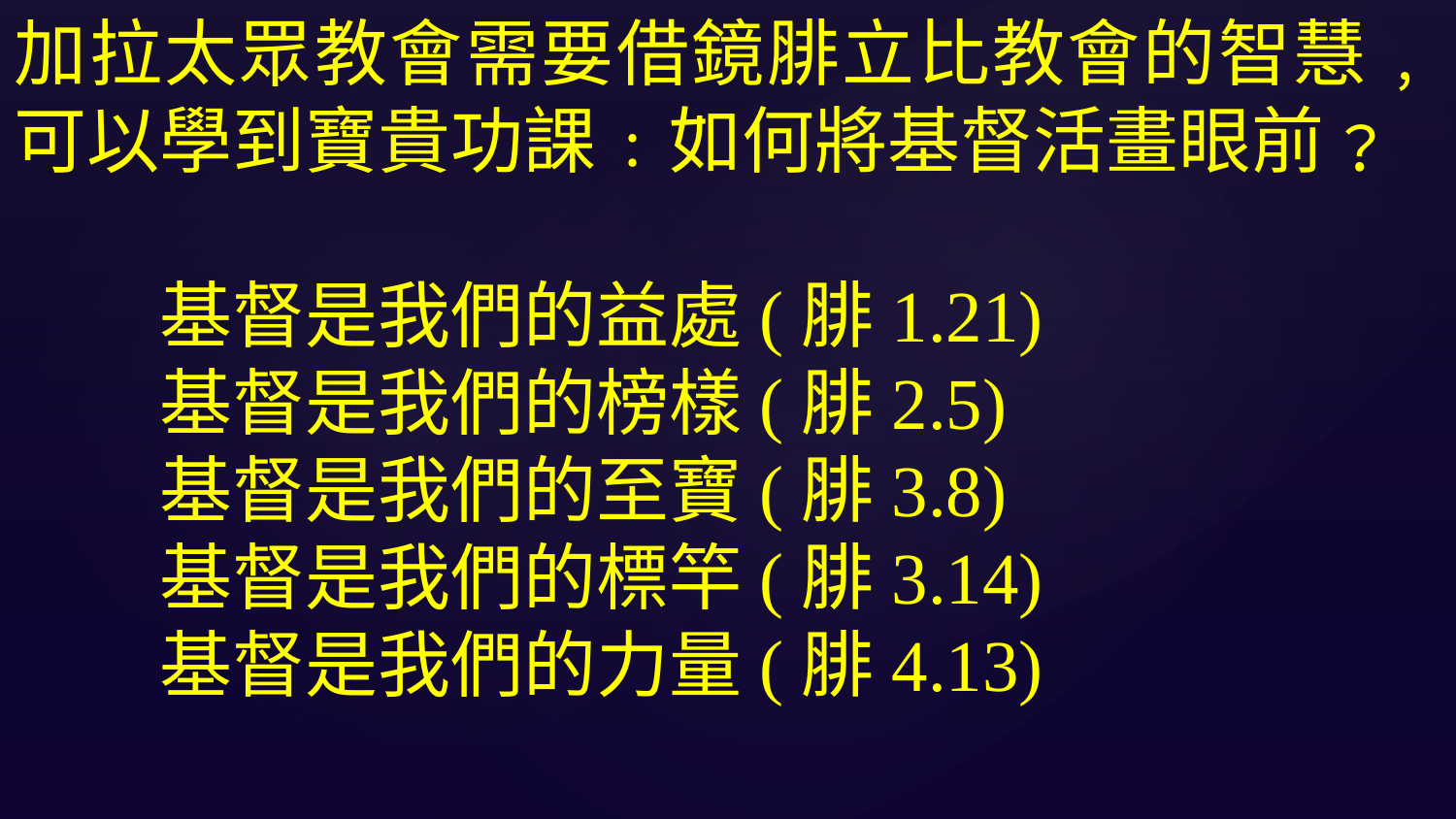

加拉太眾教會需要借鏡腓立比教會的智慧﹐可以學到寶貴功課﹕如何將基督活畫眼前﹖

	基督是我們的益處(腓1.21)
	基督是我們的榜樣(腓2.5)
	基督是我們的至寶(腓3.8)
	基督是我們的標竿(腓3.14)
	基督是我們的力量(腓4.13)